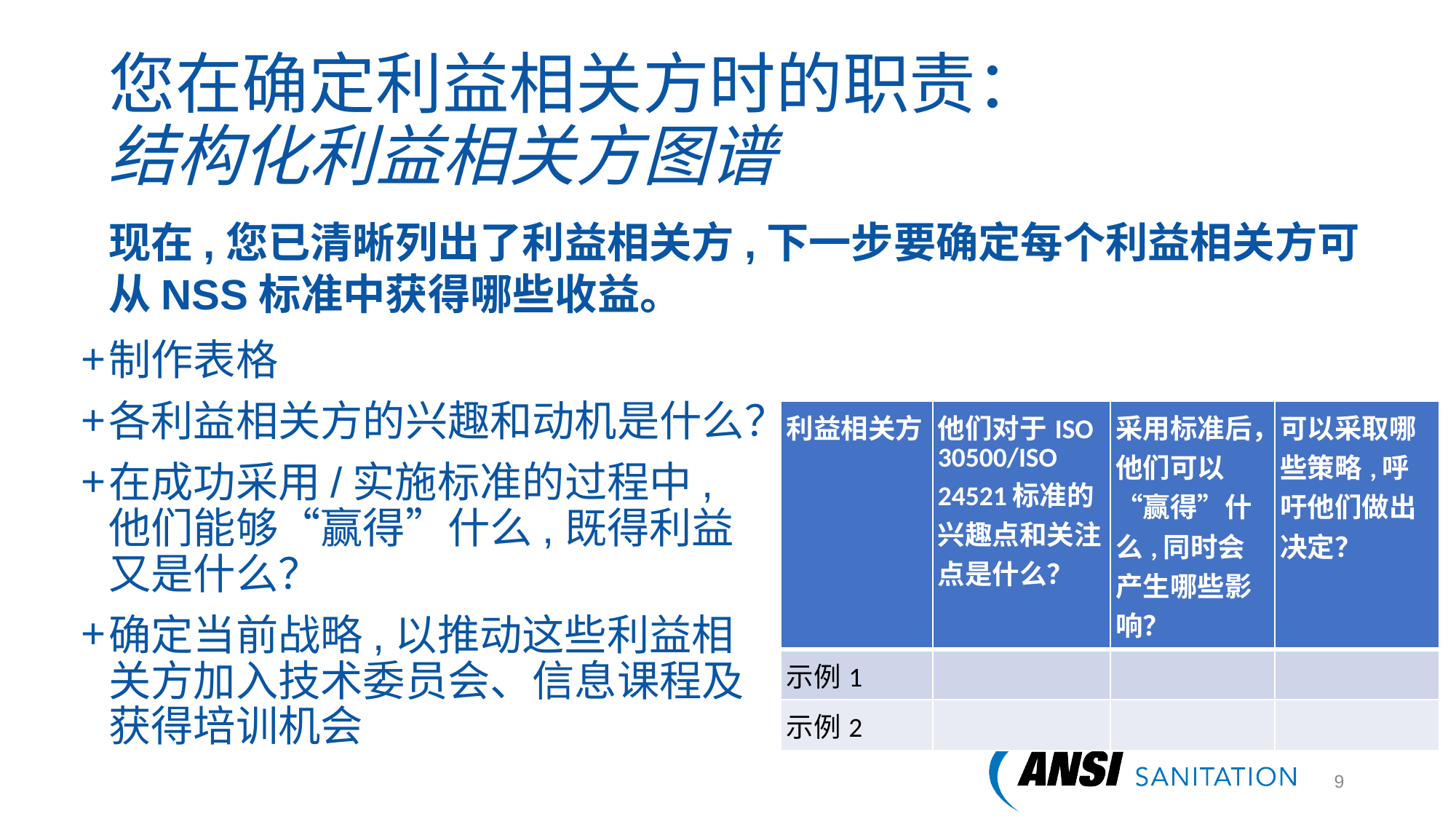

# 您在确定利益相关方时的职责： 结构化利益相关方图谱
现在,您已清晰列出了利益相关方,下一步要确定每个利益相关方可从NSS标准中获得哪些收益。
制作表格
各利益相关方的兴趣和动机是什么？
在成功采用/实施标准的过程中,
他们能够“赢得”什么,既得利益又是什么？
确定当前战略,以推动这些利益相关方加入技术委员会、信息课程及获得培训机会

| 利益相关方 | 他们对于ISO 30500/ISO 24521标准的兴趣点和关注点是什么？ | 采用标准后，他们可以“赢得”什么,同时会产生哪些影响？ | 可以采取哪些策略,呼吁他们做出决定？ |
| --- | --- | --- | --- |
| 示例1 |  |  |  |
| 示例2 |  |  |  |
9